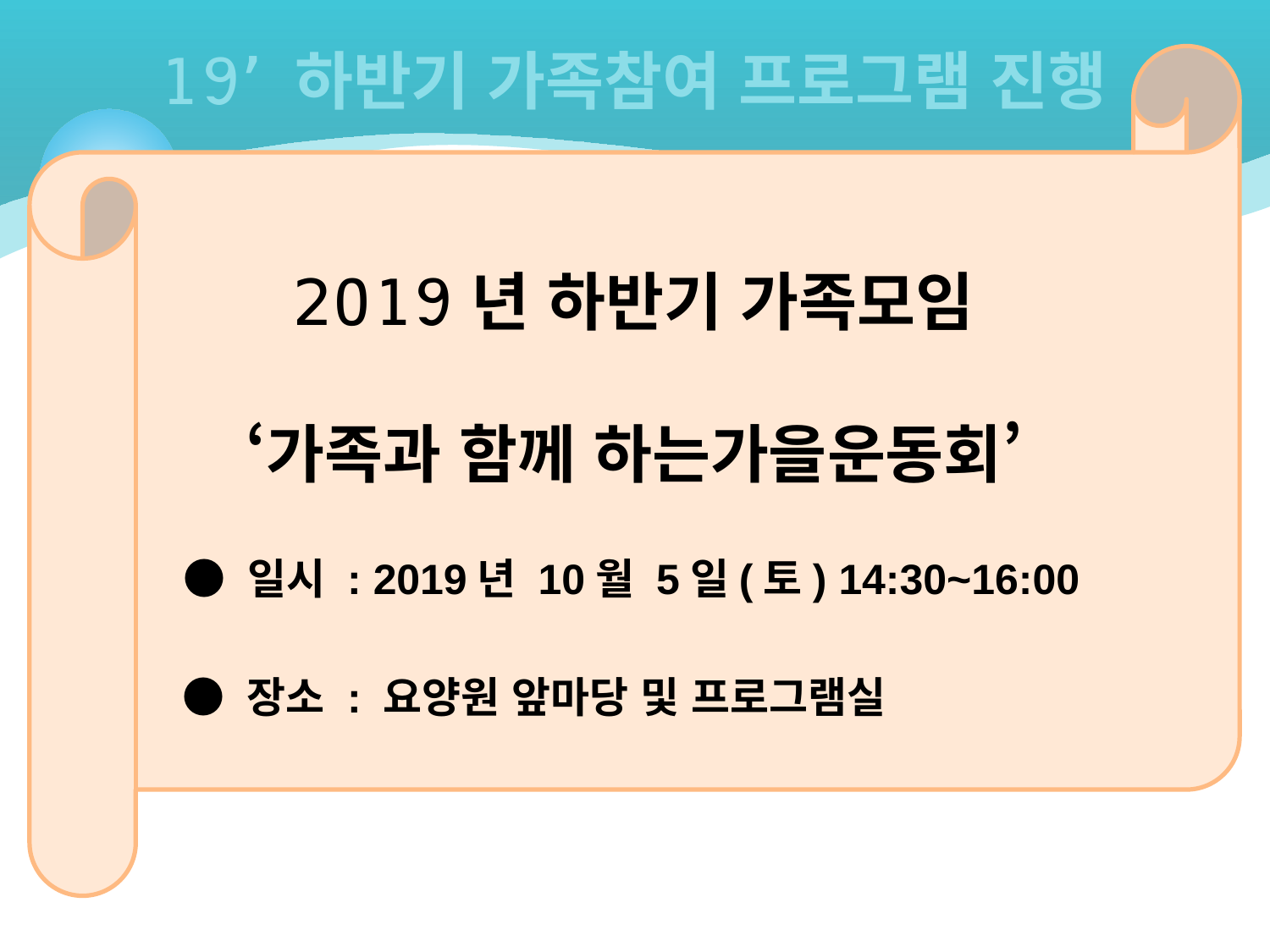

19’ 하반기 가족참여 프로그램 진행

# 2019년 하반기 가족모임 ‘가족과 함께 하는가을운동회’
         ● 일시 : 2019년 10월 5일(토) 14:30~16:00

         ● 장소 : 요양원 앞마당 및 프로그램실